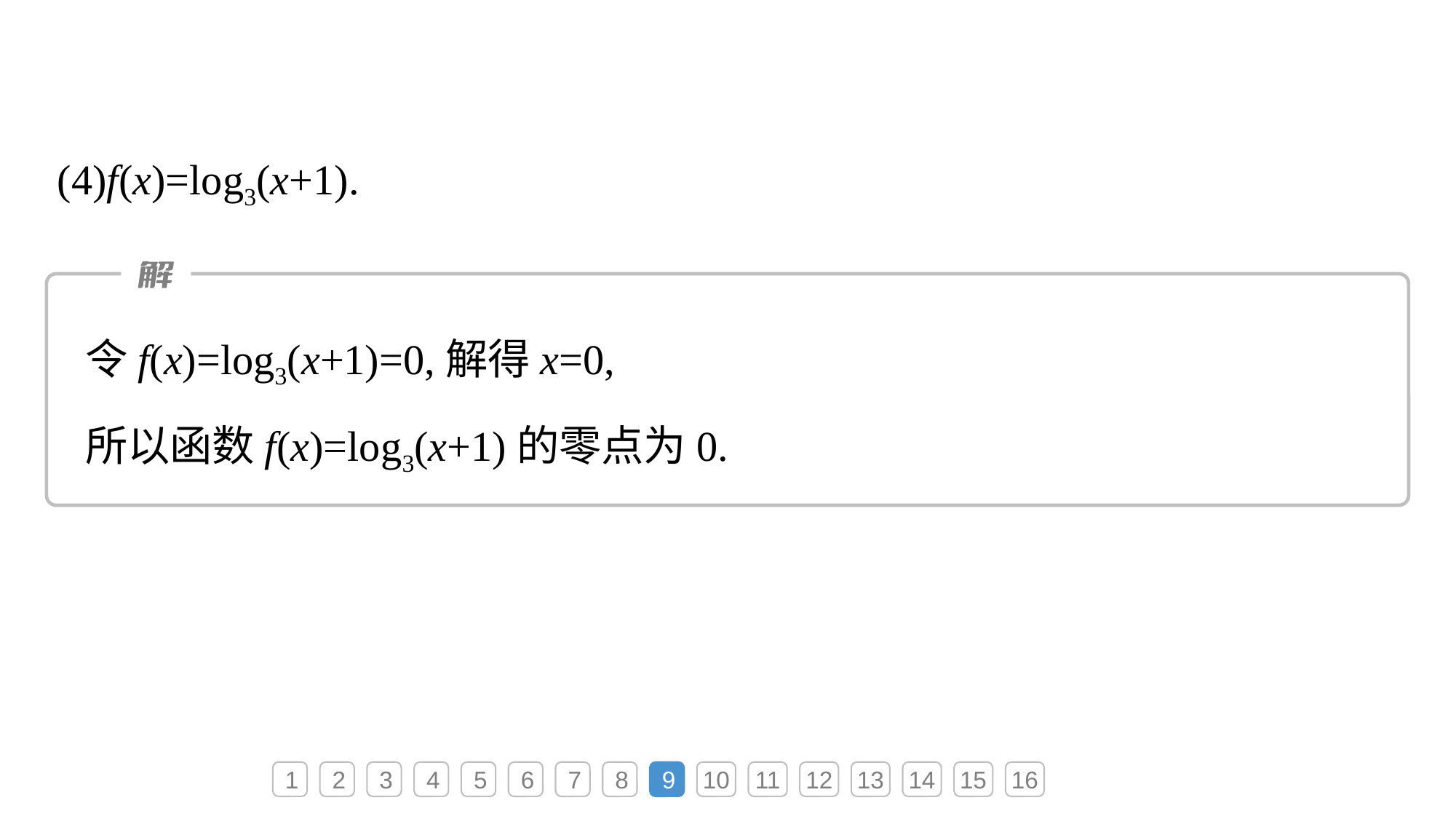

(4)f(x)=log3(x+1).

令f(x)=log3(x+1)=0,解得x=0,
所以函数f(x)=log3(x+1)的零点为0.
1
2
3
4
5
6
7
8
9
10
11
12
13
14
15
16